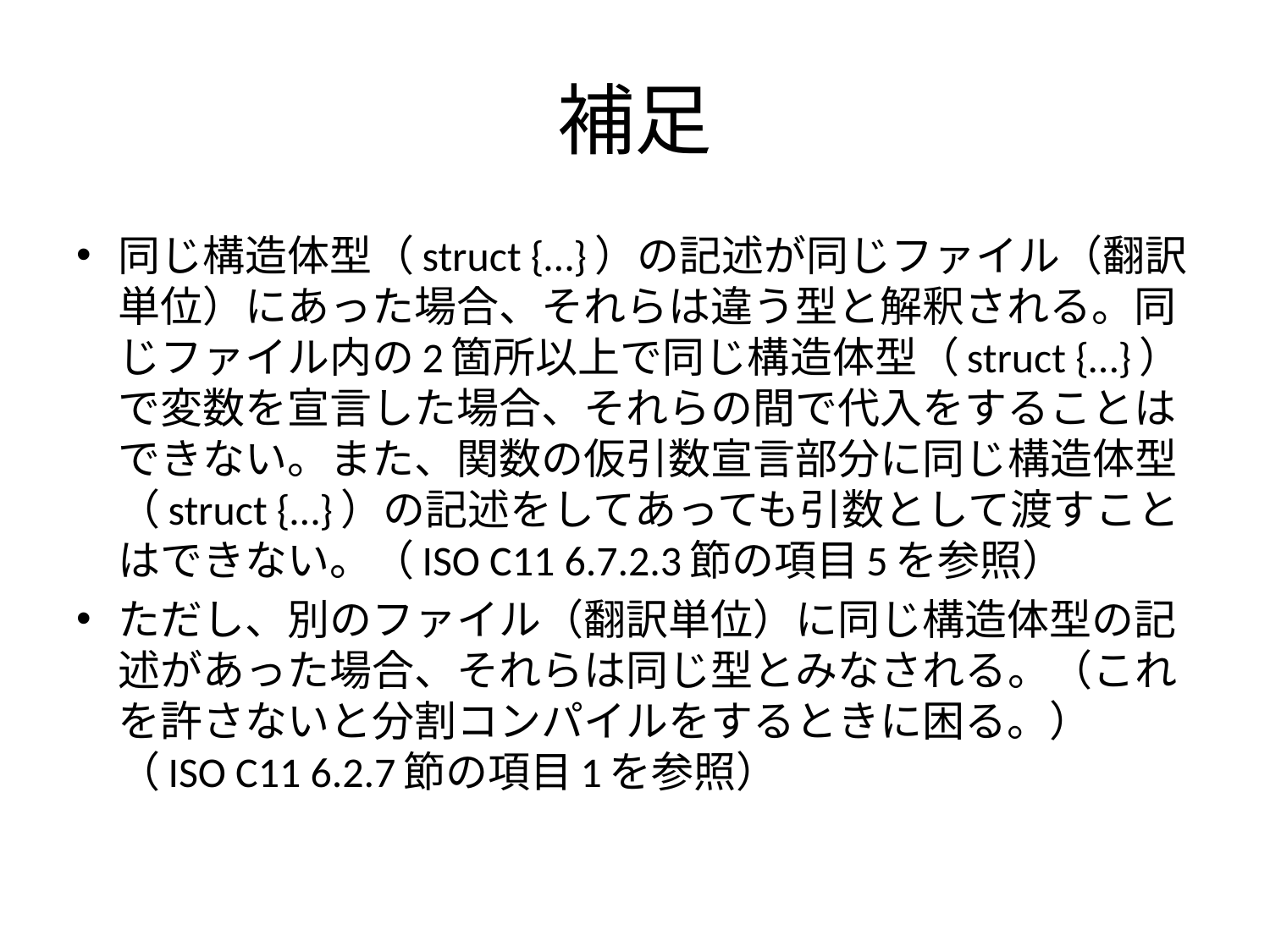

# 補足
同じ構造体型（struct {…}）の記述が同じファイル（翻訳単位）にあった場合、それらは違う型と解釈される。同じファイル内の2箇所以上で同じ構造体型（struct {…}）で変数を宣言した場合、それらの間で代入をすることはできない。また、関数の仮引数宣言部分に同じ構造体型（struct {…}）の記述をしてあっても引数として渡すことはできない。（ISO C11 6.7.2.3節の項目5を参照）
ただし、別のファイル（翻訳単位）に同じ構造体型の記述があった場合、それらは同じ型とみなされる。（これを許さないと分割コンパイルをするときに困る。）（ISO C11 6.2.7節の項目1を参照）